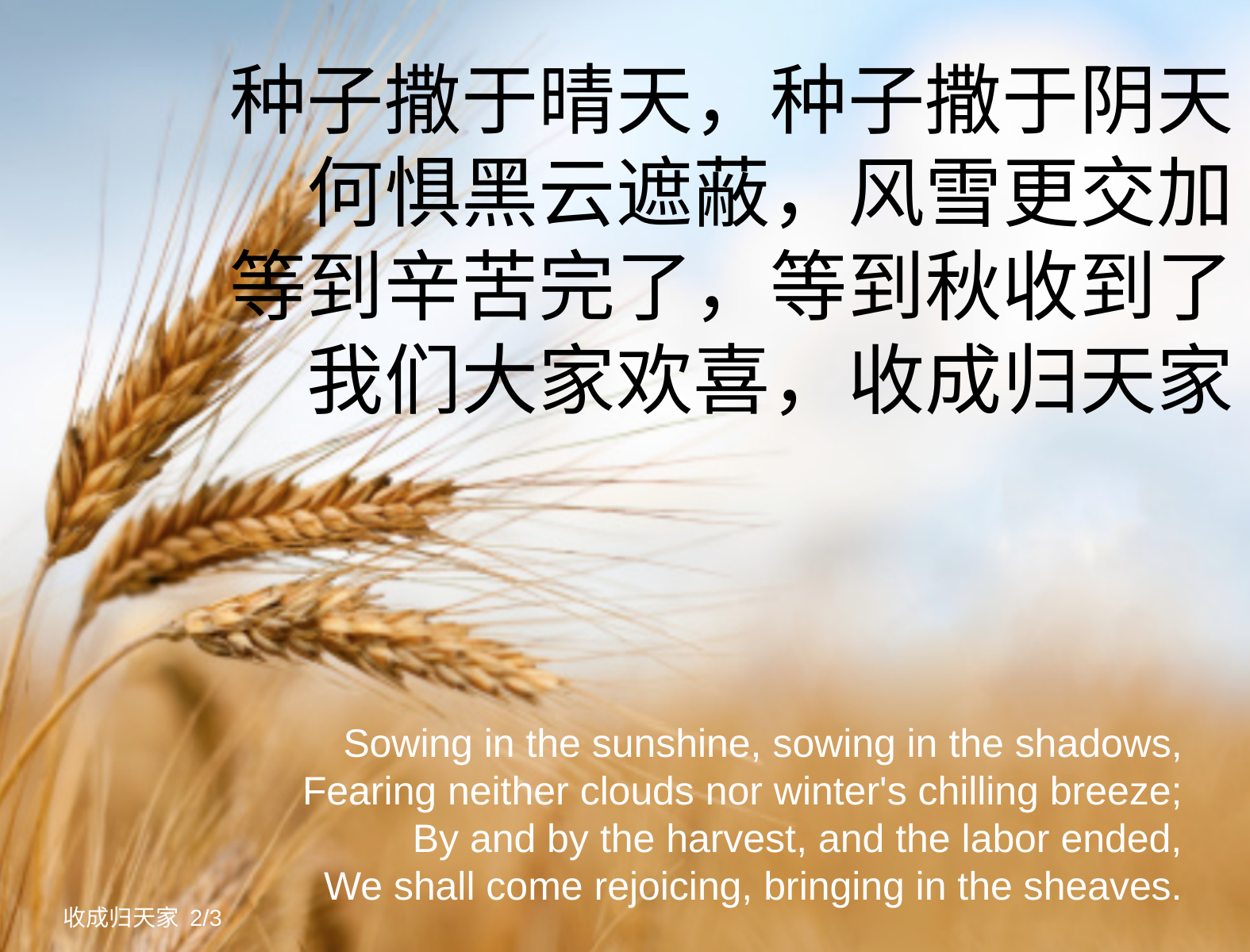

种子撒于晴天，种子撒于阴天
何惧黑云遮蔽，风雪更交加
等到辛苦完了，等到秋收到了
我们大家欢喜，收成归天家
Sowing in the sunshine, sowing in the shadows,
Fearing neither clouds nor winter's chilling breeze;
By and by the harvest, and the labor ended,
We shall come rejoicing, bringing in the sheaves.
收成归天家 2/3